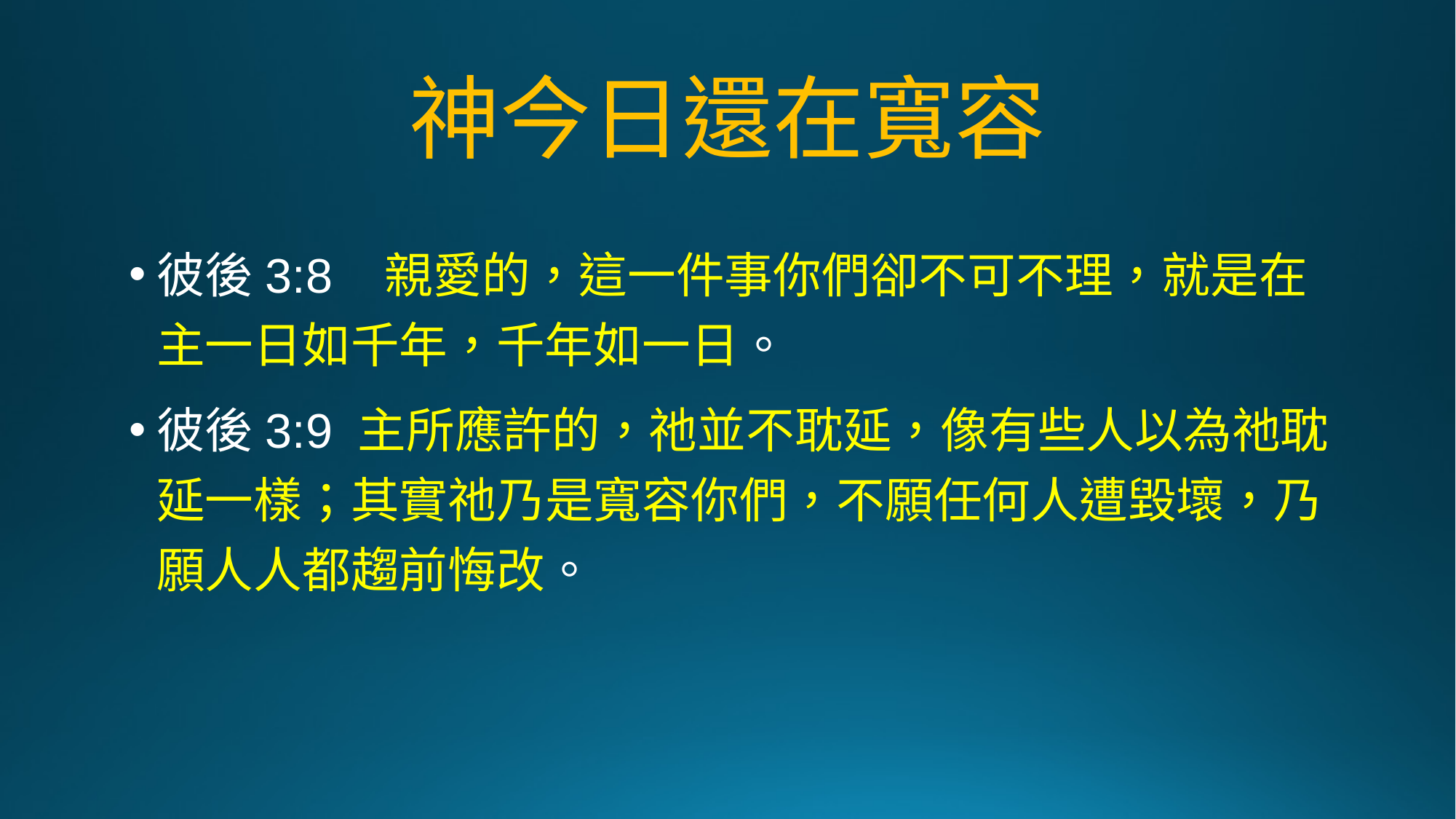

# 神今日還在寬容
彼後3:8   親愛的，這一件事你們卻不可不理，就是在主一日如千年，千年如一日。
彼後3:9 主所應許的，祂並不耽延，像有些人以為祂耽延一樣；其實祂乃是寬容你們，不願任何人遭毀壞，乃願人人都趨前悔改。